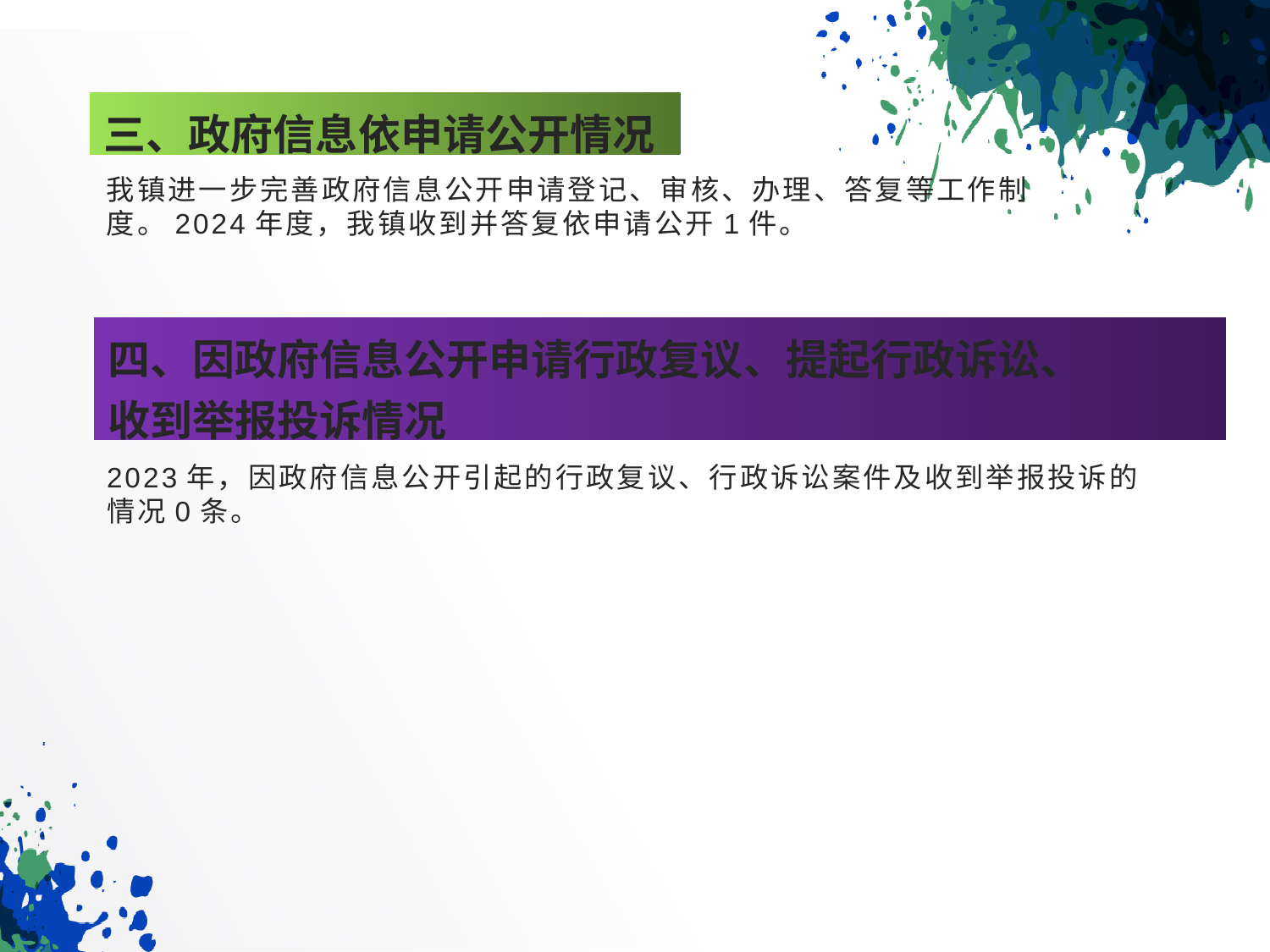

三、政府信息依申请公开情况
我镇进一步完善政府信息公开申请登记、审核、办理、答复等工作制度。2024年度，我镇收到并答复依申请公开1件。
四、因政府信息公开申请行政复议、提起行政诉讼、
收到举报投诉情况
2023年，因政府信息公开引起的行政复议、行政诉讼案件及收到举报投诉的情况0条。